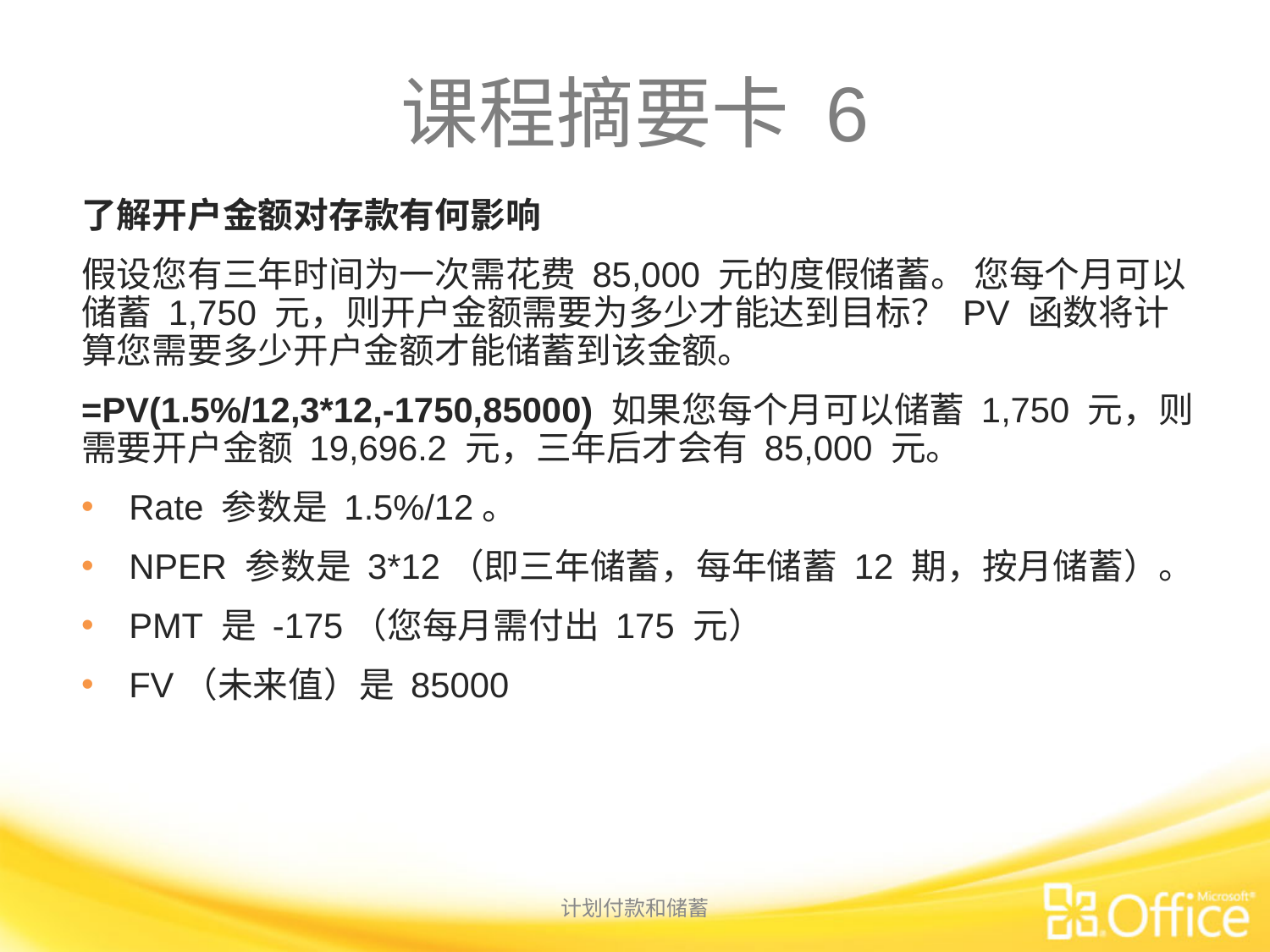

# 课程摘要卡 6
了解开户金额对存款有何影响
假设您有三年时间为一次需花费 85,000 元的度假储蓄。 您每个月可以储蓄 1,750 元，则开户金额需要为多少才能达到目标？ PV 函数将计算您需要多少开户金额才能储蓄到该金额。
=PV(1.5%/12,3*12,-1750,85000) 如果您每个月可以储蓄 1,750 元，则需要开户金额 19,696.2 元，三年后才会有 85,000 元。
Rate 参数是 1.5%/12。
NPER 参数是 3*12（即三年储蓄，每年储蓄 12 期，按月储蓄）。
PMT 是 -175（您每月需付出 175 元）
FV（未来值）是 85000

计划付款和储蓄